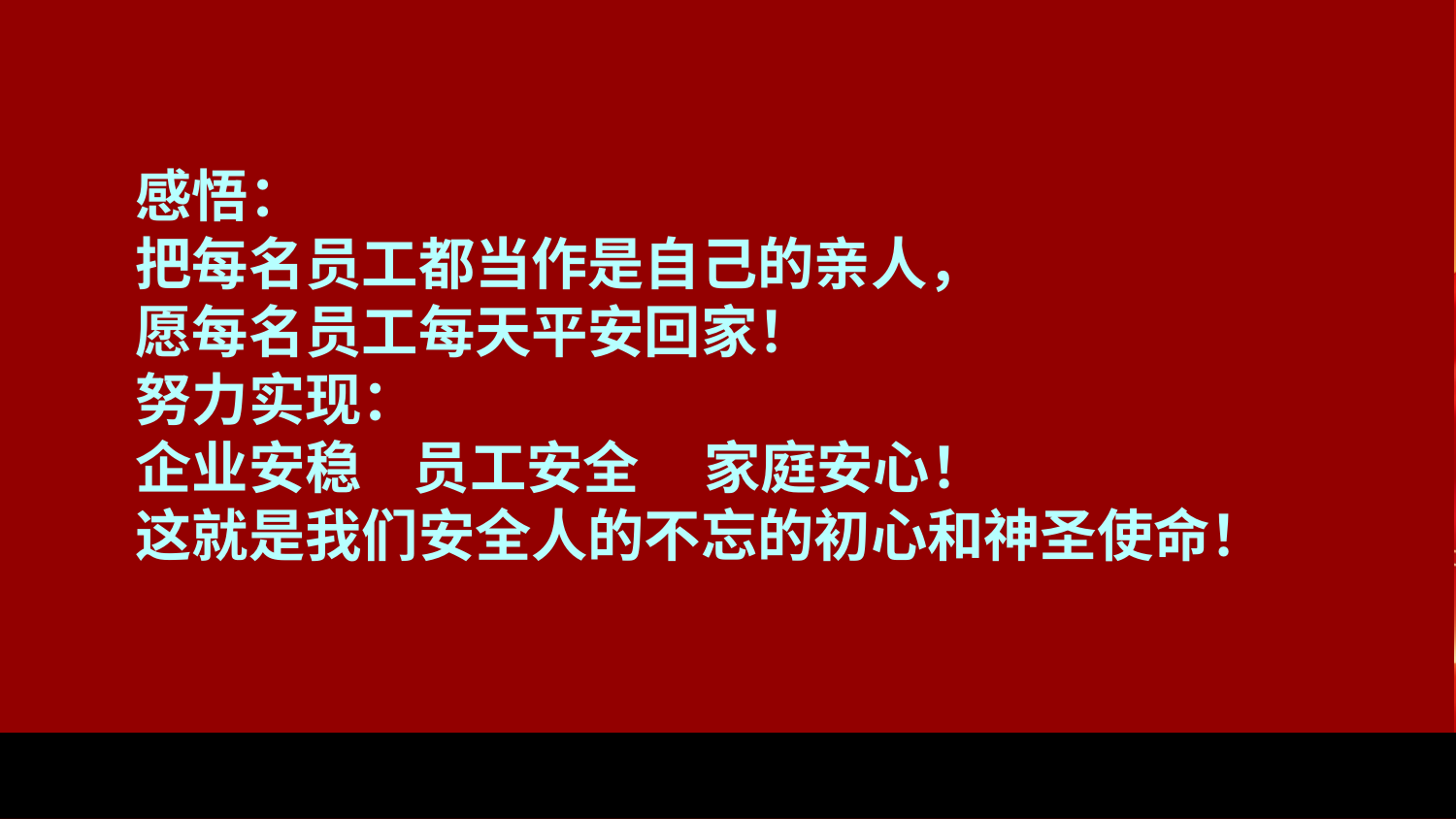

感悟：
把每名员工都当作是自己的亲人，
愿每名员工每天平安回家！
努力实现：
企业安稳    员工安全     家庭安心！
这就是我们安全人的不忘的初心和神圣使命！